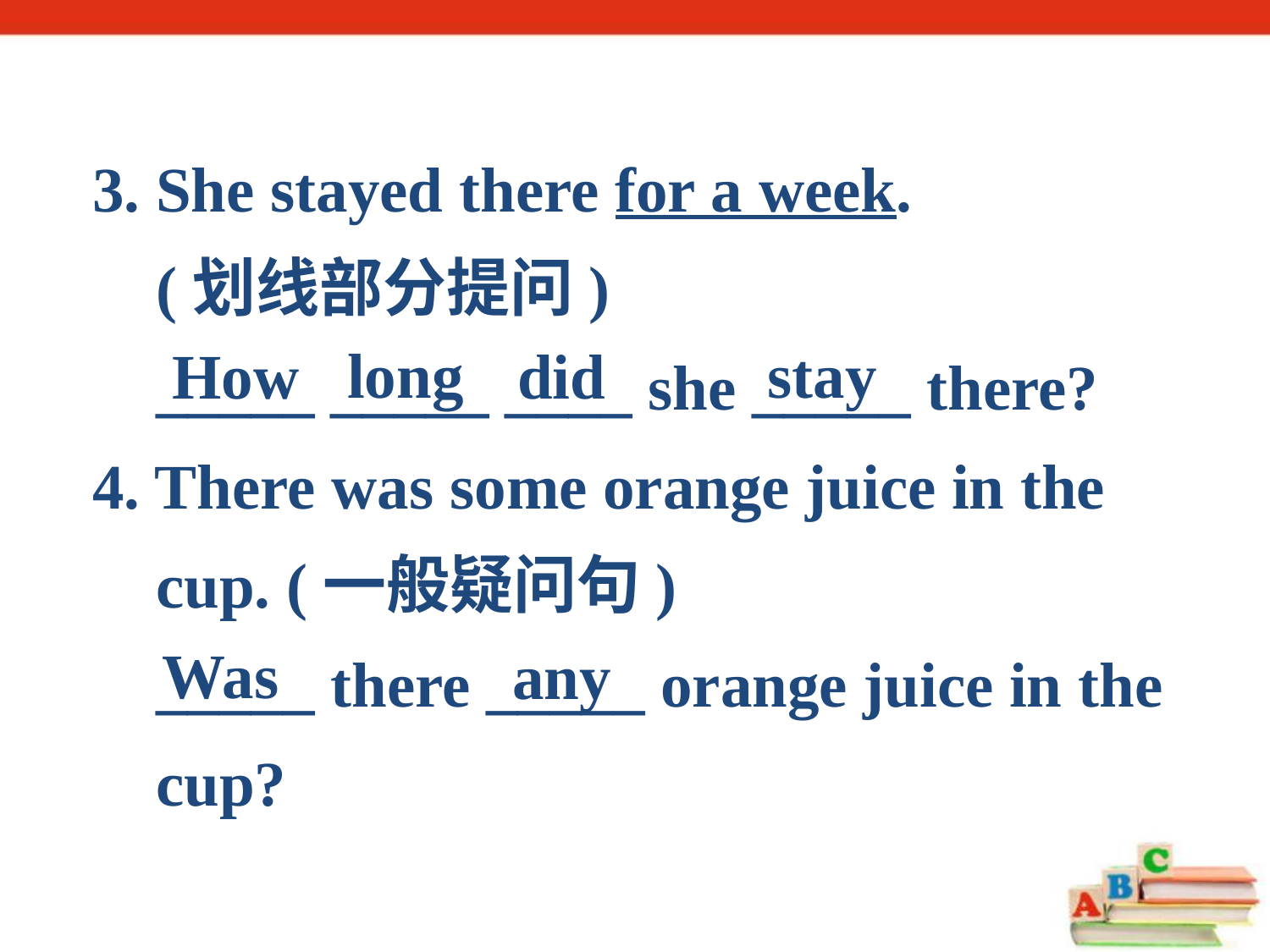

3. She stayed there for a week.
    (划线部分提问)
    _____ _____ ____ she _____ there?
4. There was some orange juice in the
    cup. (一般疑问句)
    _____ there _____ orange juice in the
    cup?
long
stay
How
did
Was
any